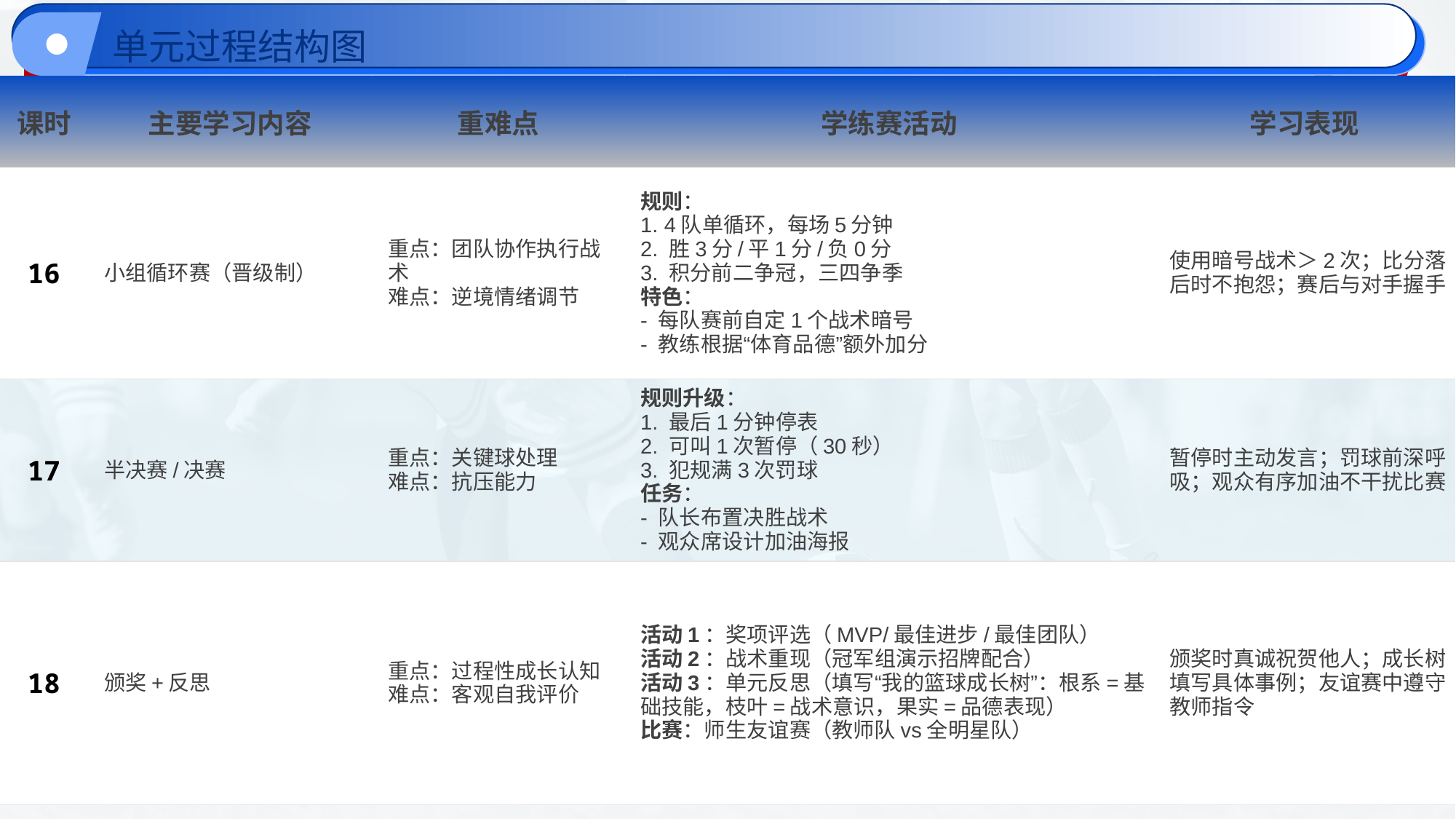

单元过程结构图

| 课时 | 主要学习内容 | 重难点 | 学练赛活动 | 学习表现 |
| --- | --- | --- | --- | --- |
| 16 | 小组循环赛（晋级制） | 重点：团队协作执行战术 难点：逆境情绪调节 | 规则： 1. 4队单循环，每场5分钟 2. 胜3分/平1分/负0分 3. 积分前二争冠，三四争季 特色： - 每队赛前自定1个战术暗号 - 教练根据“体育品德”额外加分 | 使用暗号战术＞2次；比分落后时不抱怨；赛后与对手握手 |
| 17 | 半决赛/决赛 | 重点：关键球处理 难点：抗压能力 | 规则升级： 1. 最后1分钟停表 2. 可叫1次暂停（30秒） 3. 犯规满3次罚球 任务： - 队长布置决胜战术 - 观众席设计加油海报 | 暂停时主动发言；罚球前深呼吸；观众有序加油不干扰比赛 |
| 18 | 颁奖+反思 | 重点：过程性成长认知 难点：客观自我评价 | 活动1：奖项评选（MVP/最佳进步/最佳团队） 活动2：战术重现（冠军组演示招牌配合） 活动3：单元反思（填写“我的篮球成长树”：根系=基础技能，枝叶=战术意识，果实=品德表现） 比赛：师生友谊赛（教师队vs全明星队） | 颁奖时真诚祝贺他人；成长树填写具体事例；友谊赛中遵守教师指令 |